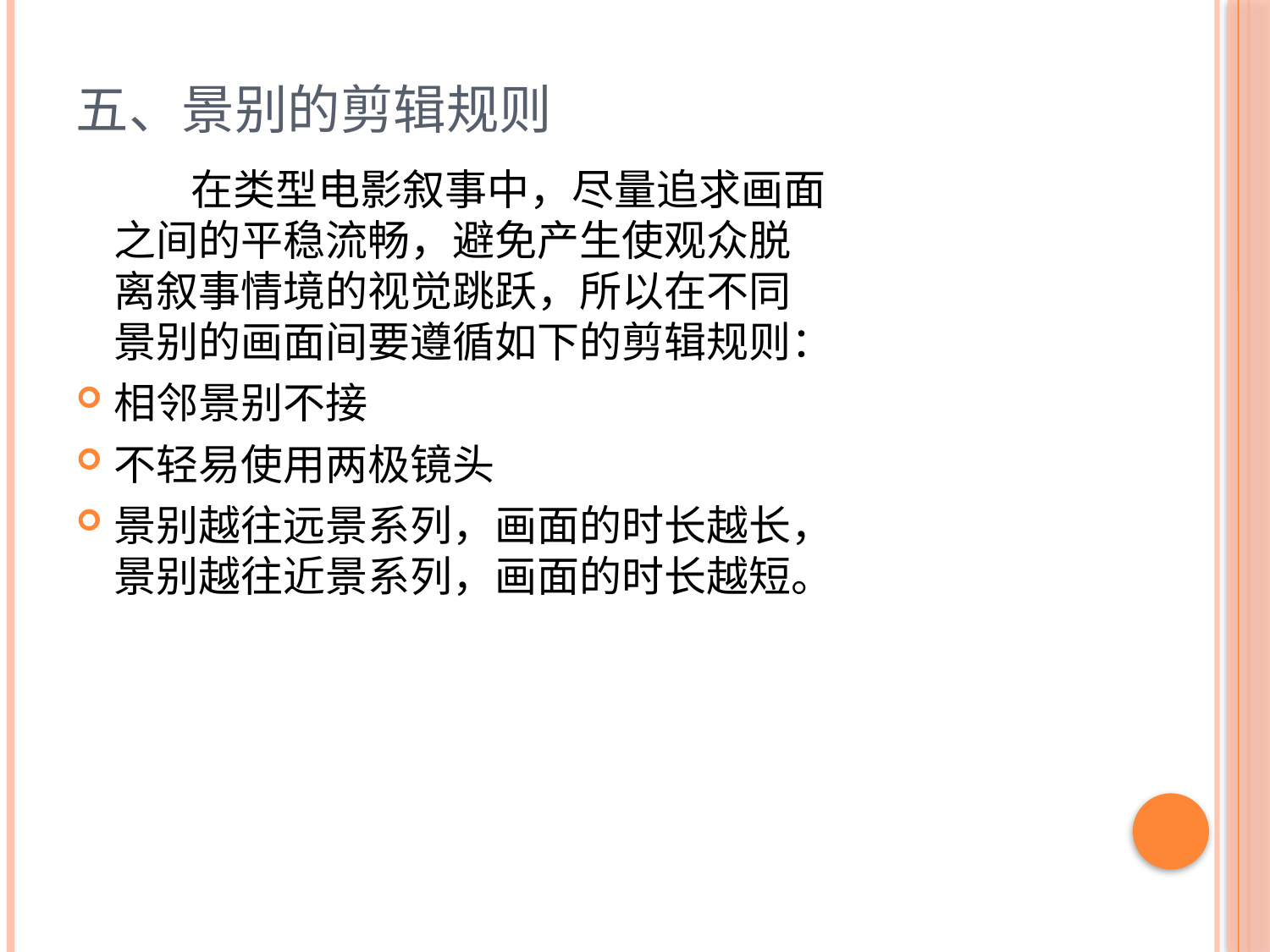

# 五、景别的剪辑规则
           在类型电影叙事中，尽量追求画面之间的平稳流畅，避免产生使观众脱离叙事情境的视觉跳跃，所以在不同景别的画面间要遵循如下的剪辑规则：
相邻景别不接
不轻易使用两极镜头
景别越往远景系列，画面的时长越长，景别越往近景系列，画面的时长越短。